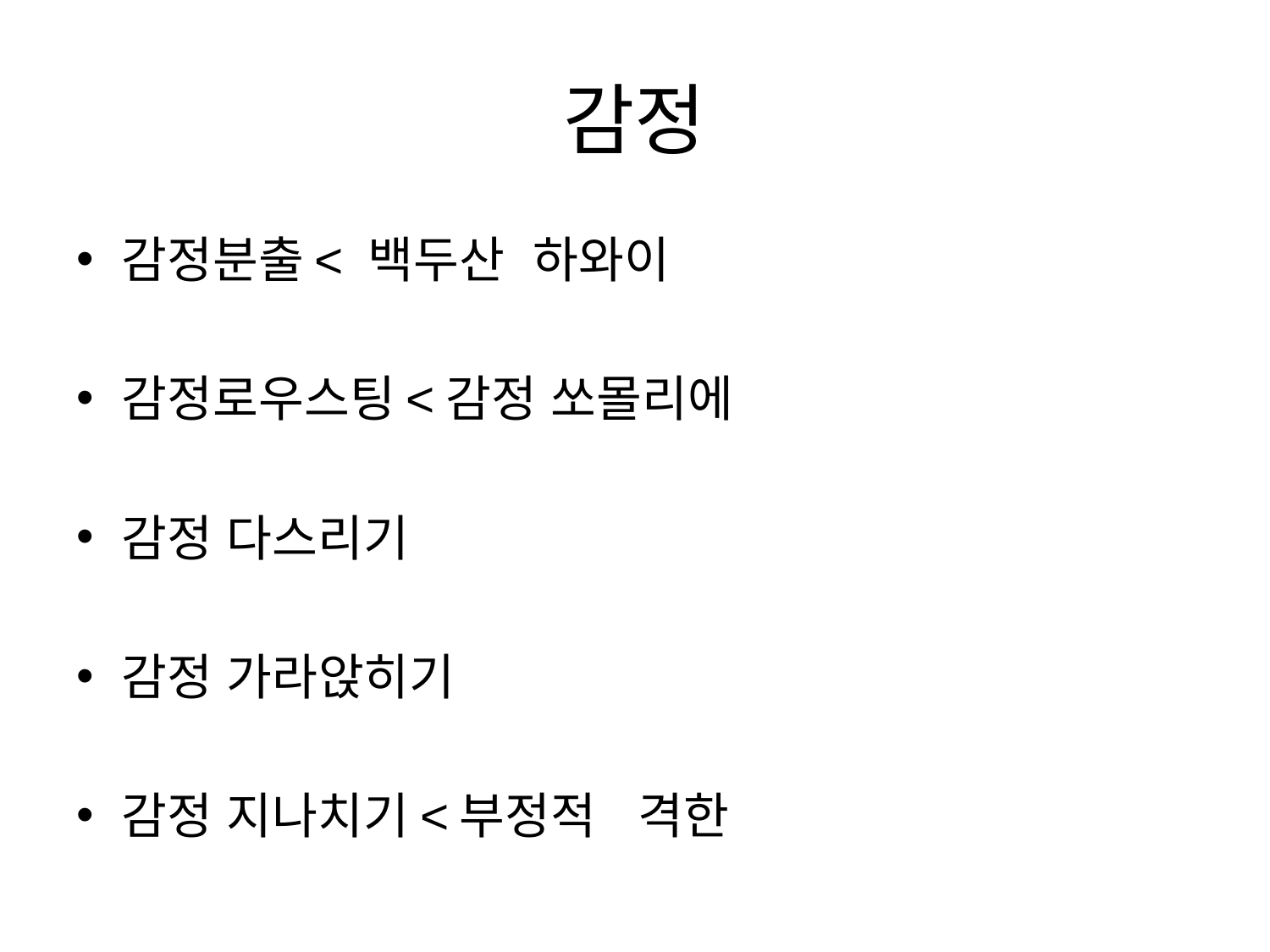

# 감정
감정분출< 백두산  하와이

감정로우스팅<감정 쏘몰리에

감정 다스리기

감정 가라앉히기

감정 지나치기<부정적   격한